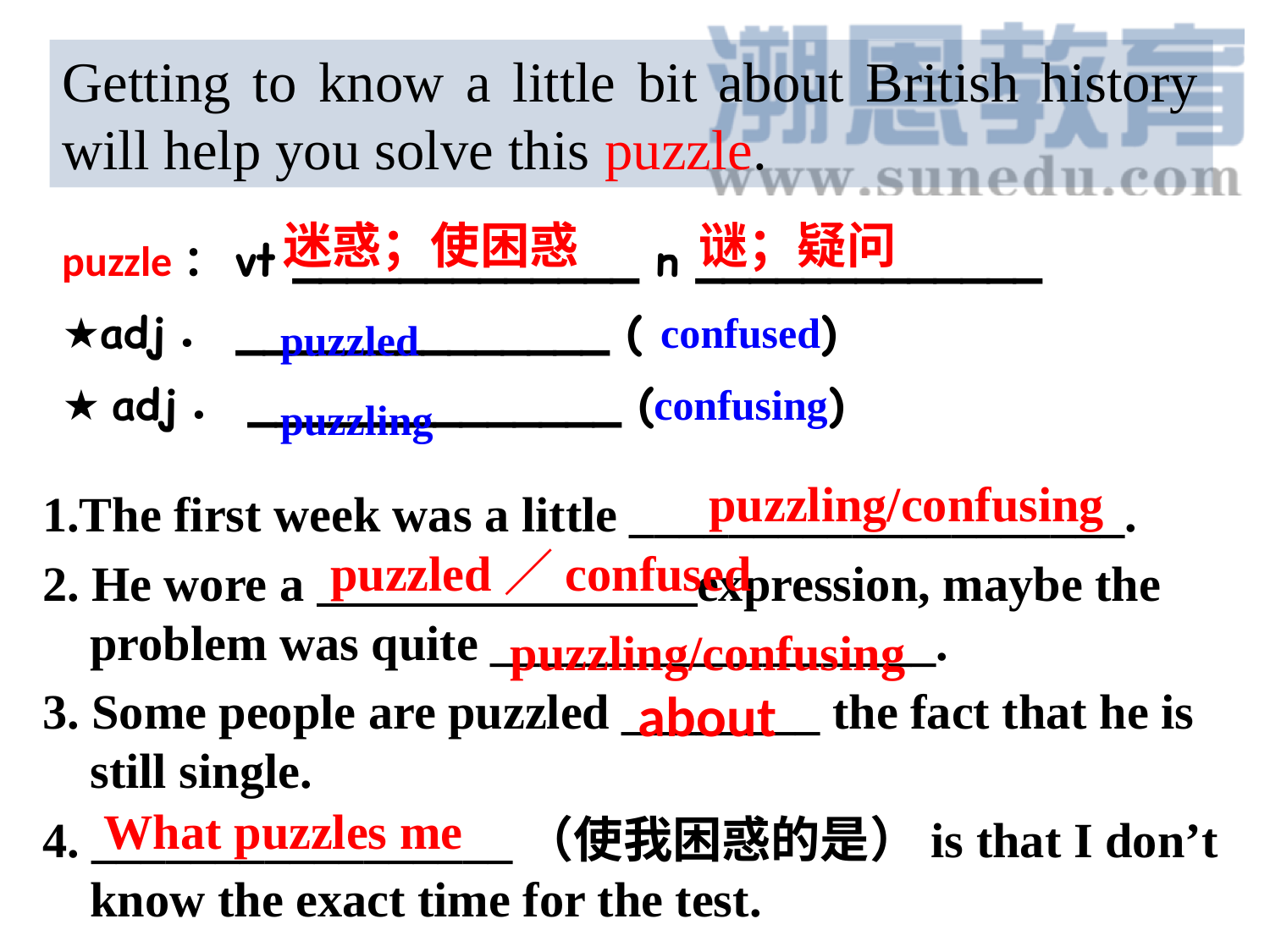

Getting to know a little bit about British history will help you solve this puzzle.
迷惑；使困惑
谜；疑问
puzzle：vt _____________ n _____________
★adj． ______________ ( confused)
★ adj． ______________ (confusing)
puzzled
puzzling
puzzling/confusing
1.The first week was a little ____________________.
2. He wore a                                expression, maybe the problem was quite __________________.
3. Some people are puzzled ________ the fact that he is still single.
4. _________________（使我困惑的是）is that I don’t know the exact time for the test.
puzzled／confused
puzzling/confusing
about
What puzzles me